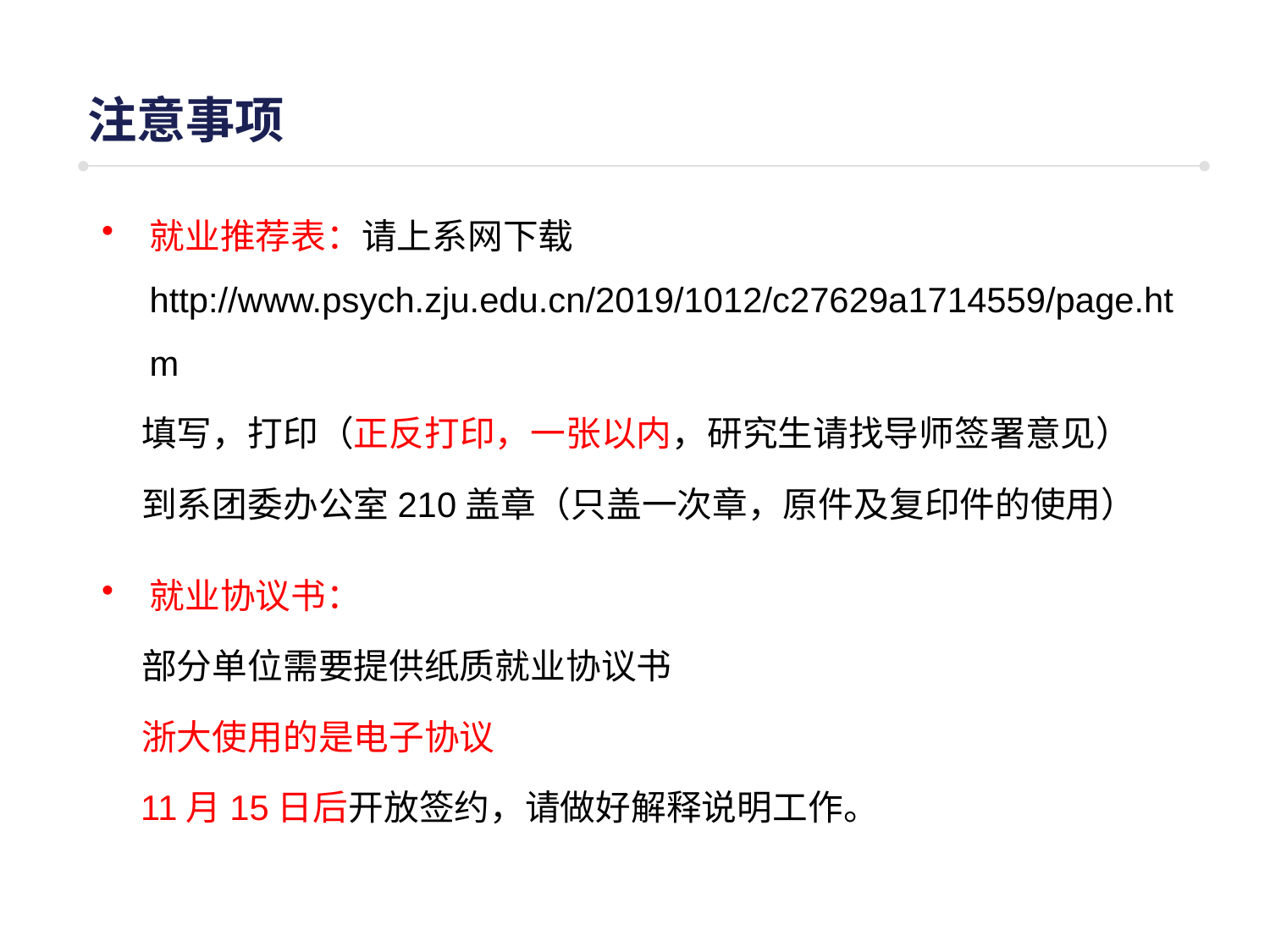

注意事项
就业推荐表：请上系网下载 http://www.psych.zju.edu.cn/2019/1012/c27629a1714559/page.htm
    填写，打印（正反打印，一张以内，研究生请找导师签署意见）
    到系团委办公室210盖章（只盖一次章，原件及复印件的使用）
就业协议书：
    部分单位需要提供纸质就业协议书
    浙大使用的是电子协议
    11月15日后开放签约，请做好解释说明工作。